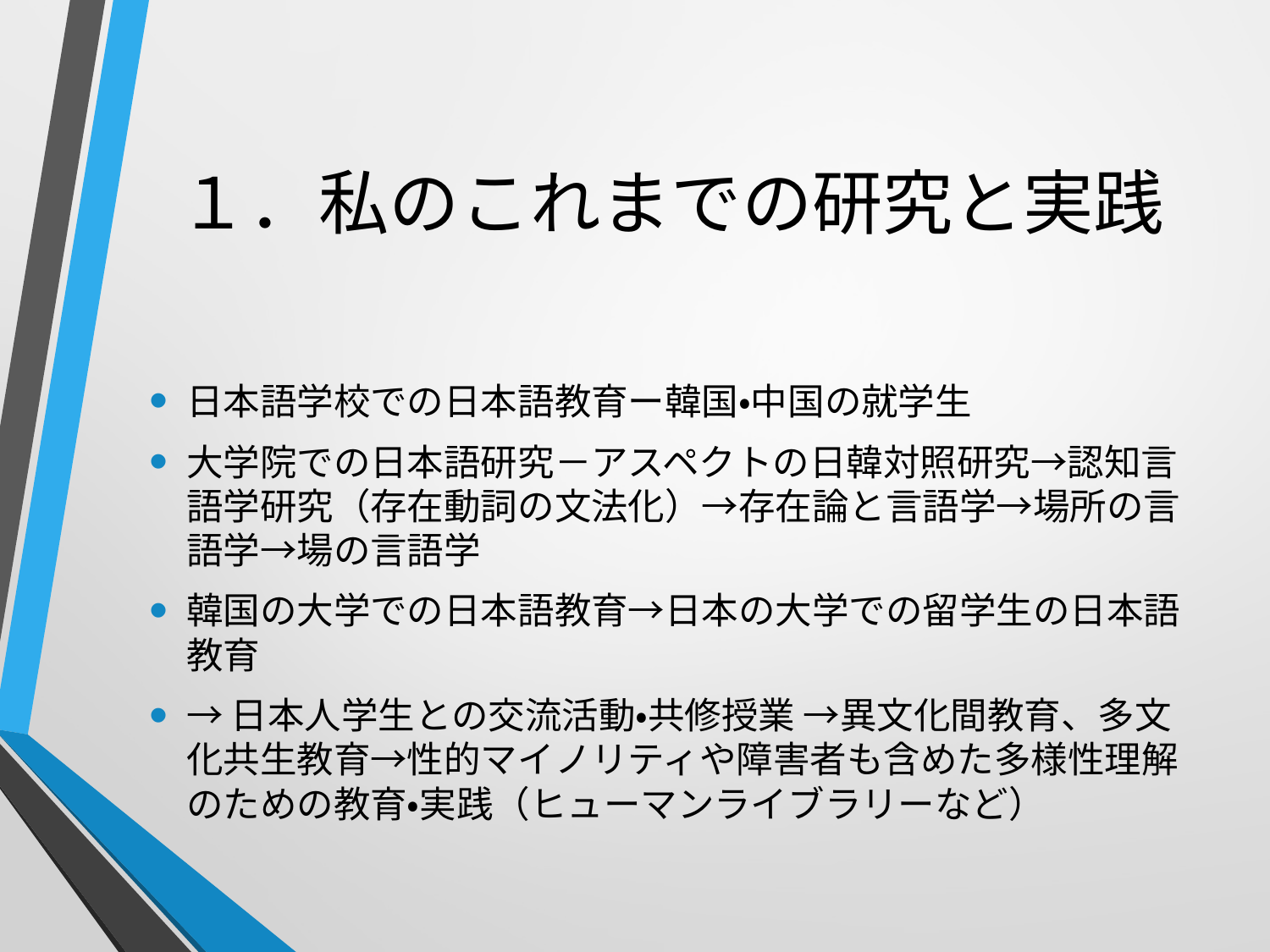

# １．私のこれまでの研究と実践
日本語学校での日本語教育ー韓国・中国の就学生
大学院での日本語研究－アスペクトの日韓対照研究→認知言語学研究（存在動詞の文法化）→存在論と言語学→場所の言語学→場の言語学
韓国の大学での日本語教育→日本の大学での留学生の日本語教育
→日本人学生との交流活動・共修授業 →異文化間教育、多文化共生教育→性的マイノリティや障害者も含めた多様性理解のための教育・実践（ヒューマンライブラリーなど）